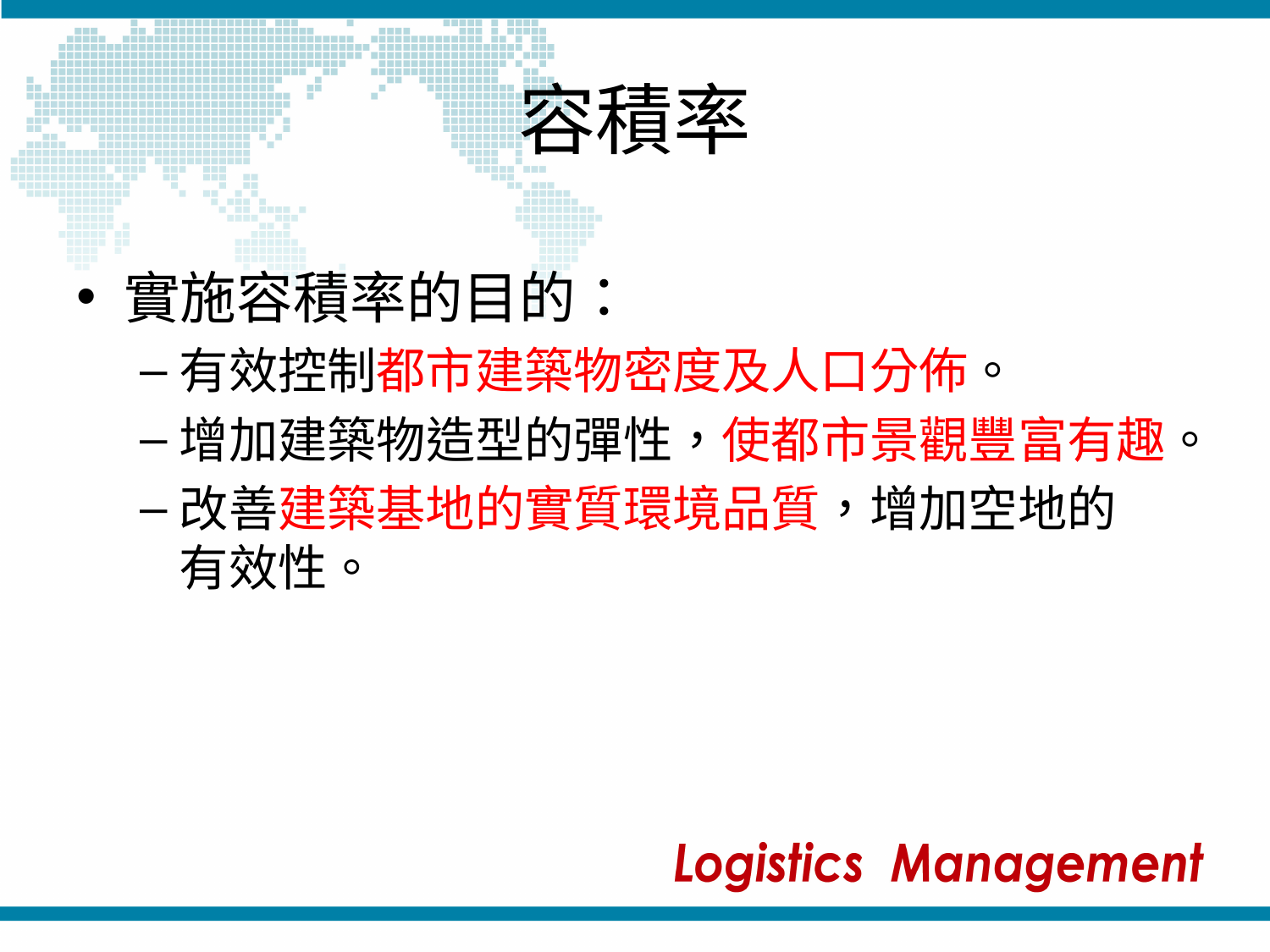

# 容積率

實施容積率的目的：
有效控制都市建築物密度及人口分佈。
增加建築物造型的彈性，使都市景觀豐富有趣。
改善建築基地的實質環境品質，增加空地的   有效性。